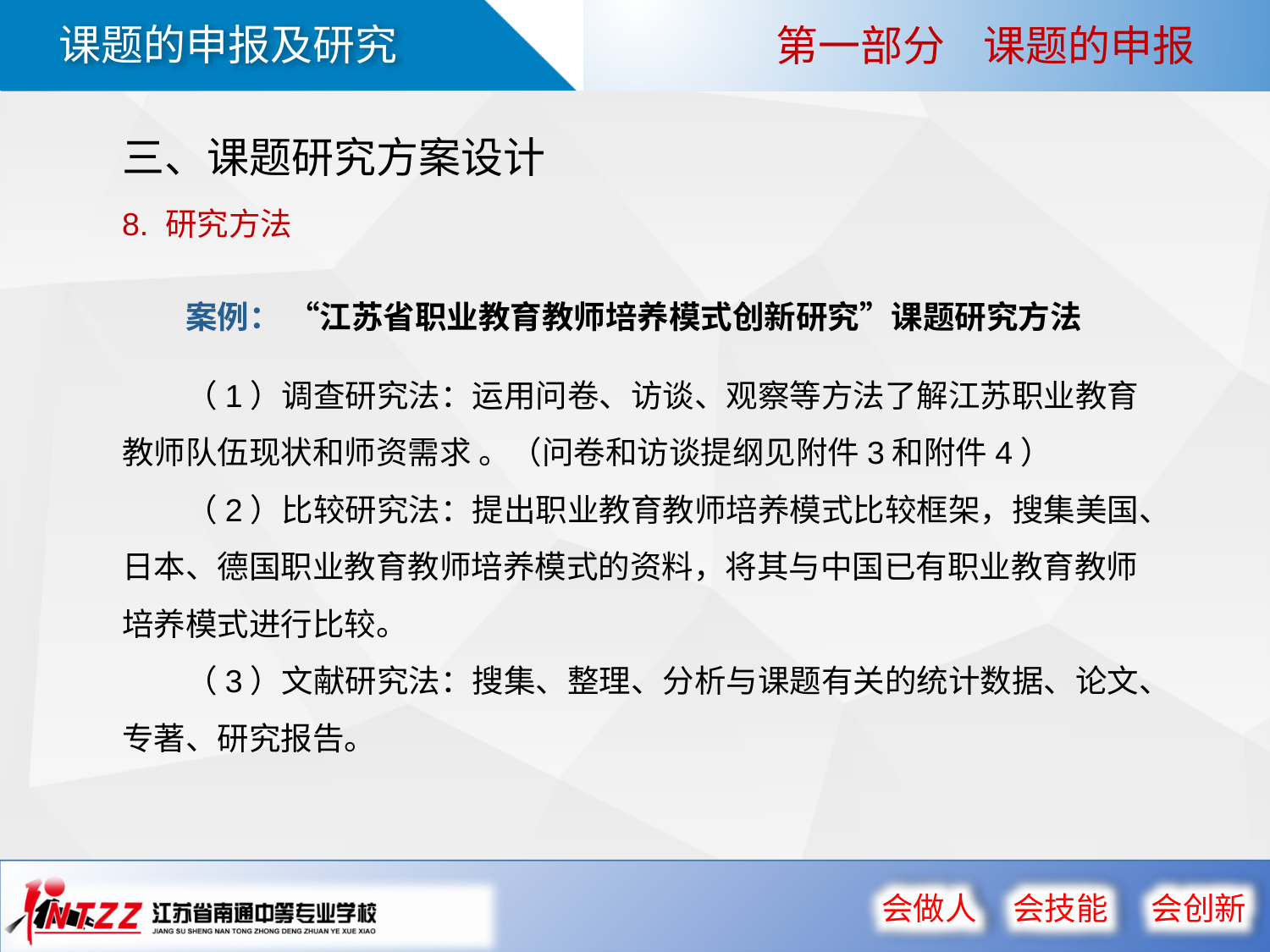

第一部分    课题的申报
三、课题研究方案设计
8. 研究方法
案例： “江苏省职业教育教师培养模式创新研究”课题研究方法
（1）调查研究法：运用问卷、访谈、观察等方法了解江苏职业教育教师队伍现状和师资需求 。（问卷和访谈提纲见附件3和附件4）
（2）比较研究法：提出职业教育教师培养模式比较框架，搜集美国、日本、德国职业教育教师培养模式的资料，将其与中国已有职业教育教师培养模式进行比较。
（3）文献研究法：搜集、整理、分析与课题有关的统计数据、论文、专著、研究报告。